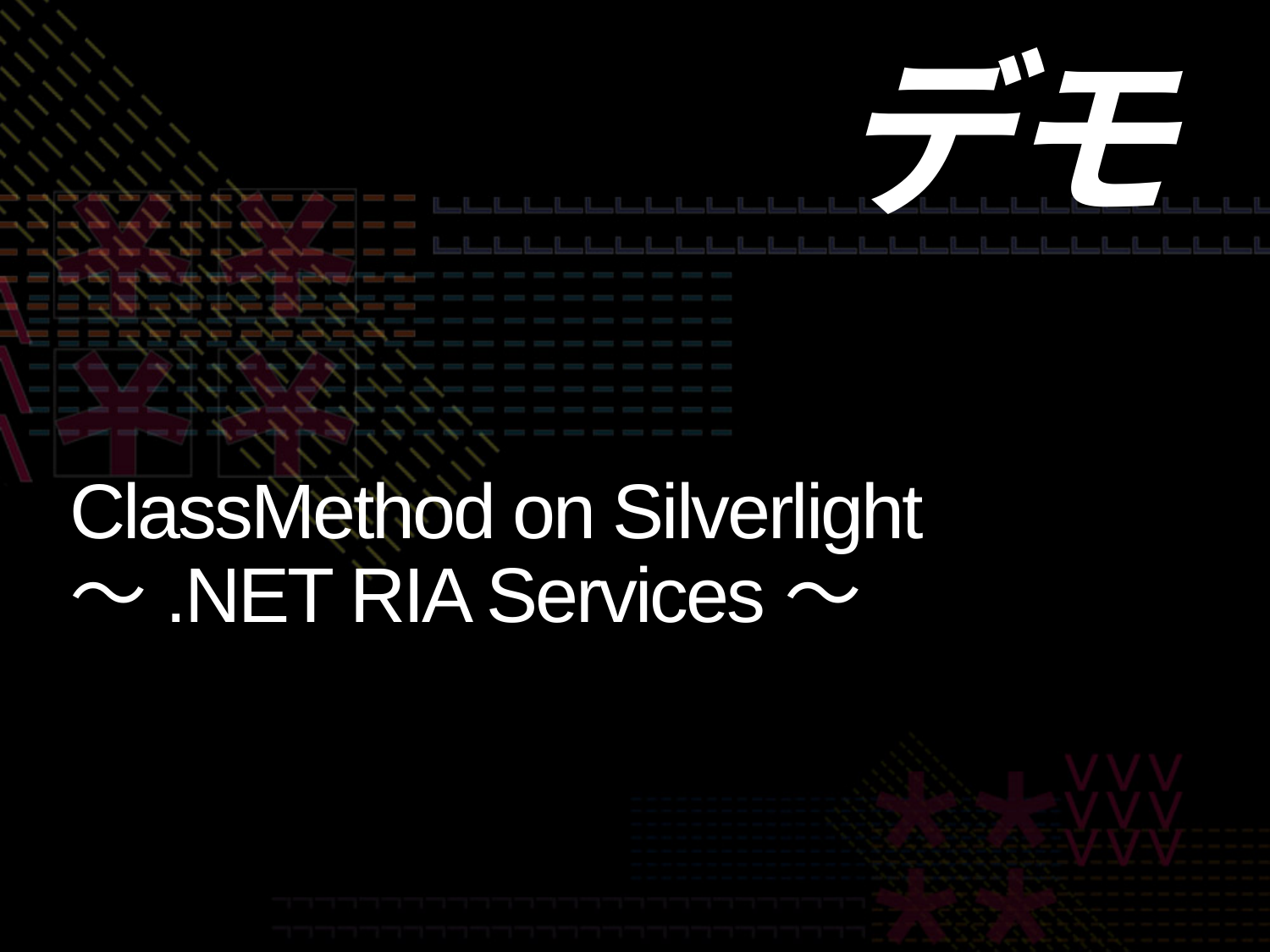

デモ
# ClassMethod on Silverlight ～.NET RIA Services～